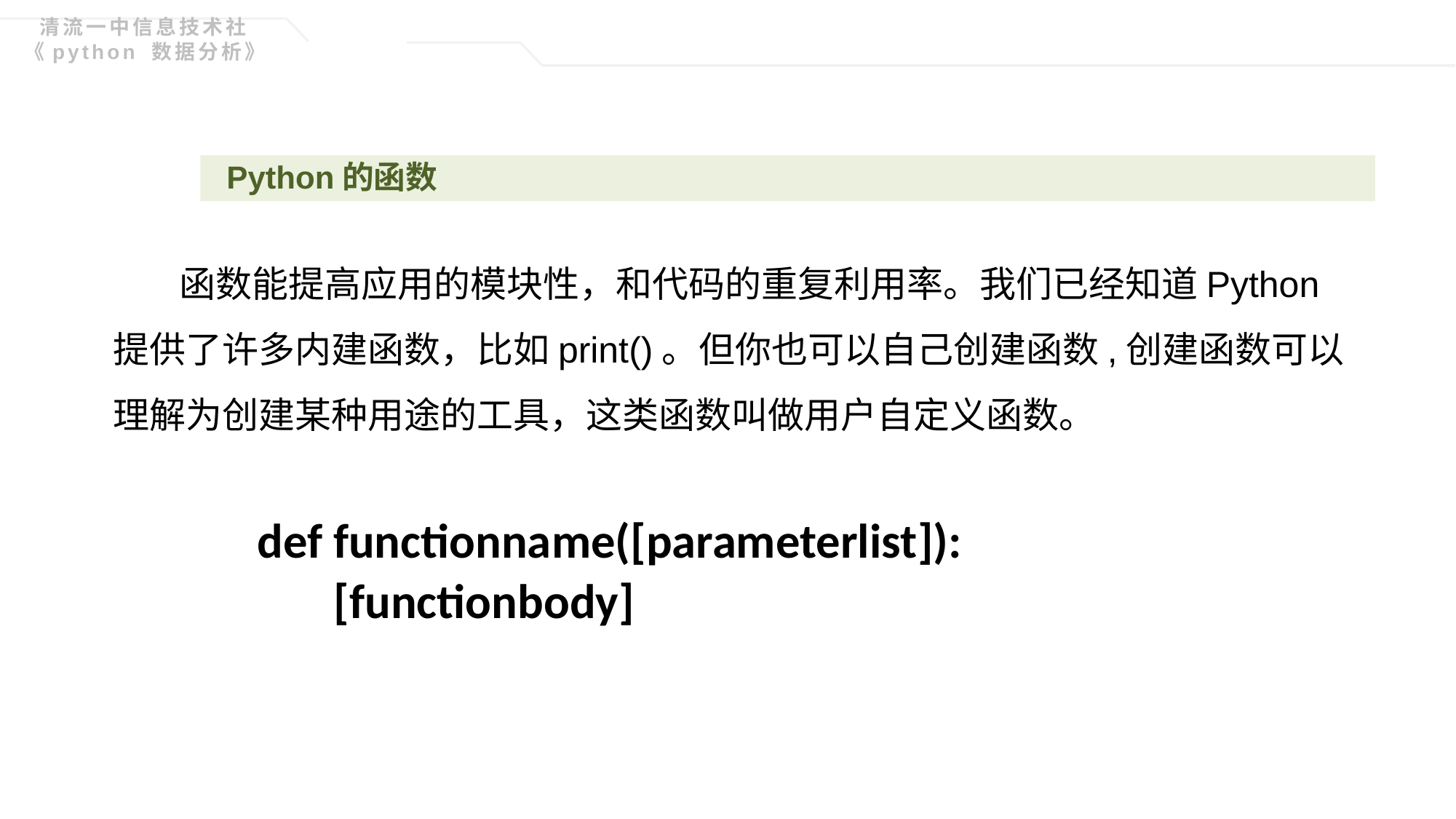

清流一中信息技术社《python 数据分析》
Python的函数
4.1.4

# 函数能提高应用的模块性，和代码的重复利用率。我们已经知道Python提供了许多内建函数，比如print()。但你也可以自己创建函数,创建函数可以理解为创建某种用途的工具，这类函数叫做用户自定义函数。
def functionname([parameterlist]):
       [functionbody]